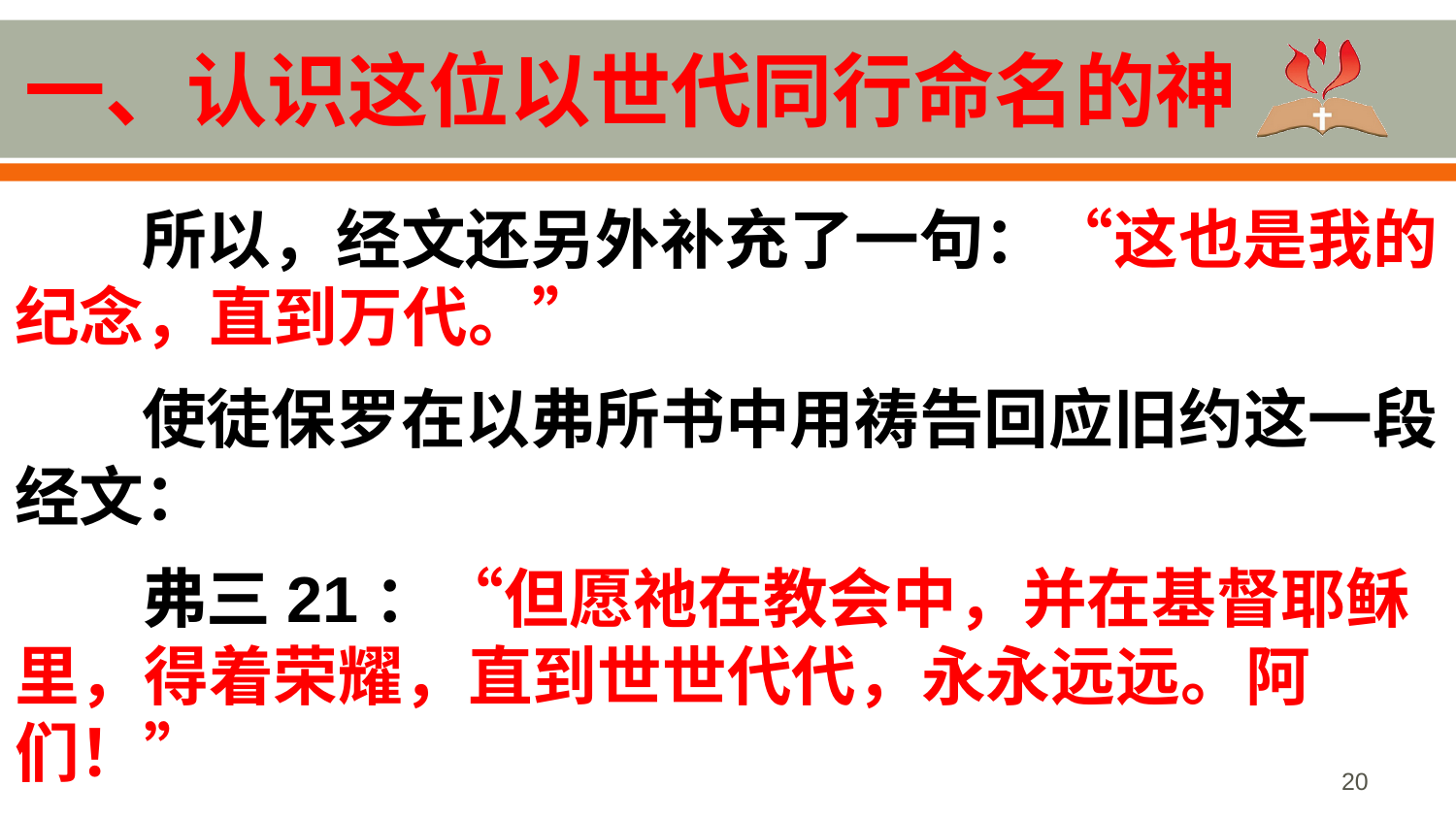

# 一、认识这位以世代同行命名的神
所以，经文还另外补充了一句：“这也是我的纪念，直到万代。”
使徒保罗在以弗所书中用祷告回应旧约这一段经文：
弗三21：“但愿祂在教会中，并在基督耶稣里，得着荣耀，直到世世代代，永永远远。阿们！”

20